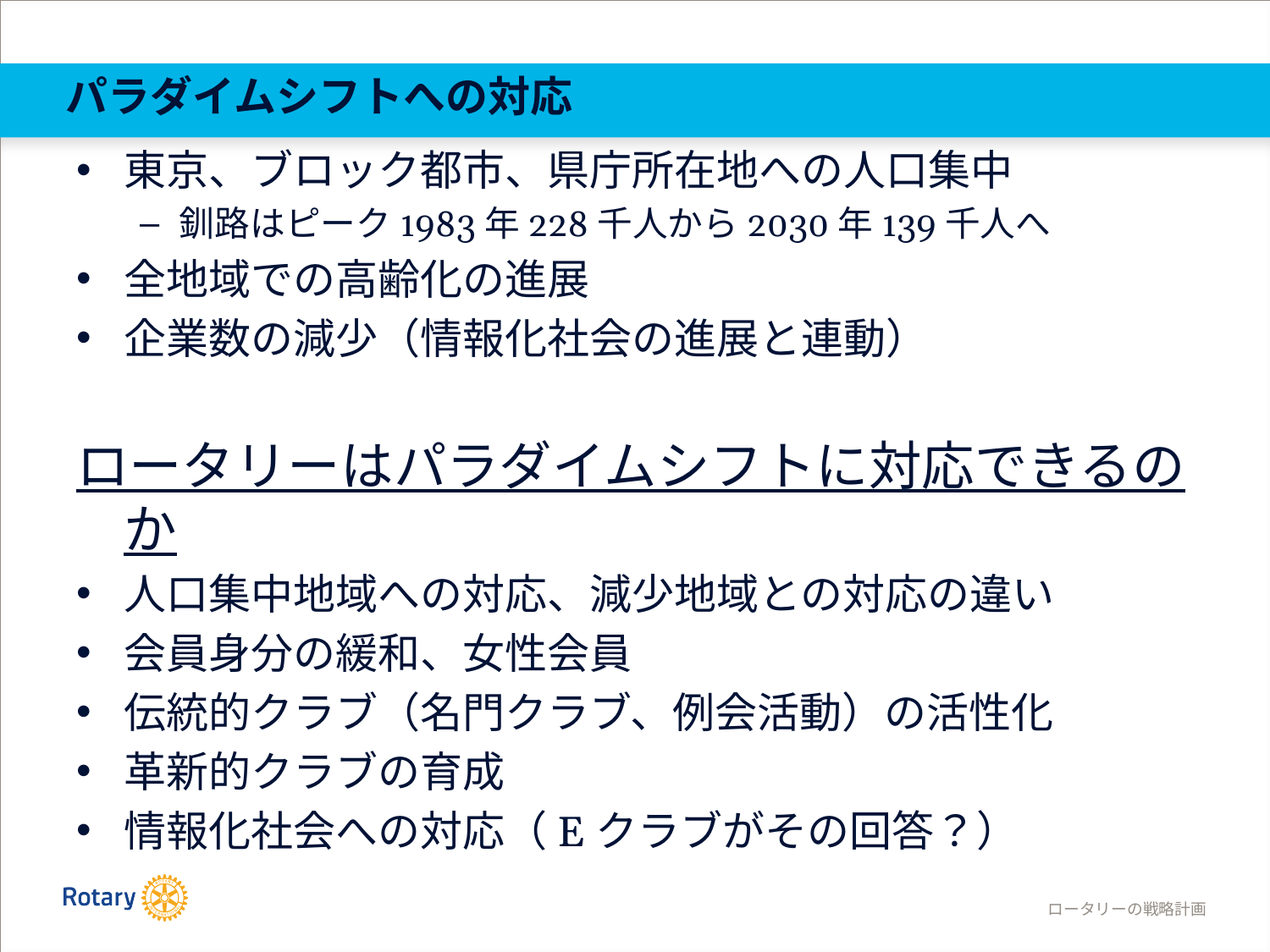

# パラダイムシフトへの対応
東京、ブロック都市、県庁所在地への人口集中
釧路はピーク1983年228千人から2030年139千人へ
全地域での高齢化の進展
企業数の減少（情報化社会の進展と連動）

ロータリーはパラダイムシフトに対応できるのか
人口集中地域への対応、減少地域との対応の違い
会員身分の緩和、女性会員
伝統的クラブ（名門クラブ、例会活動）の活性化
革新的クラブの育成
情報化社会への対応（Eクラブがその回答？）